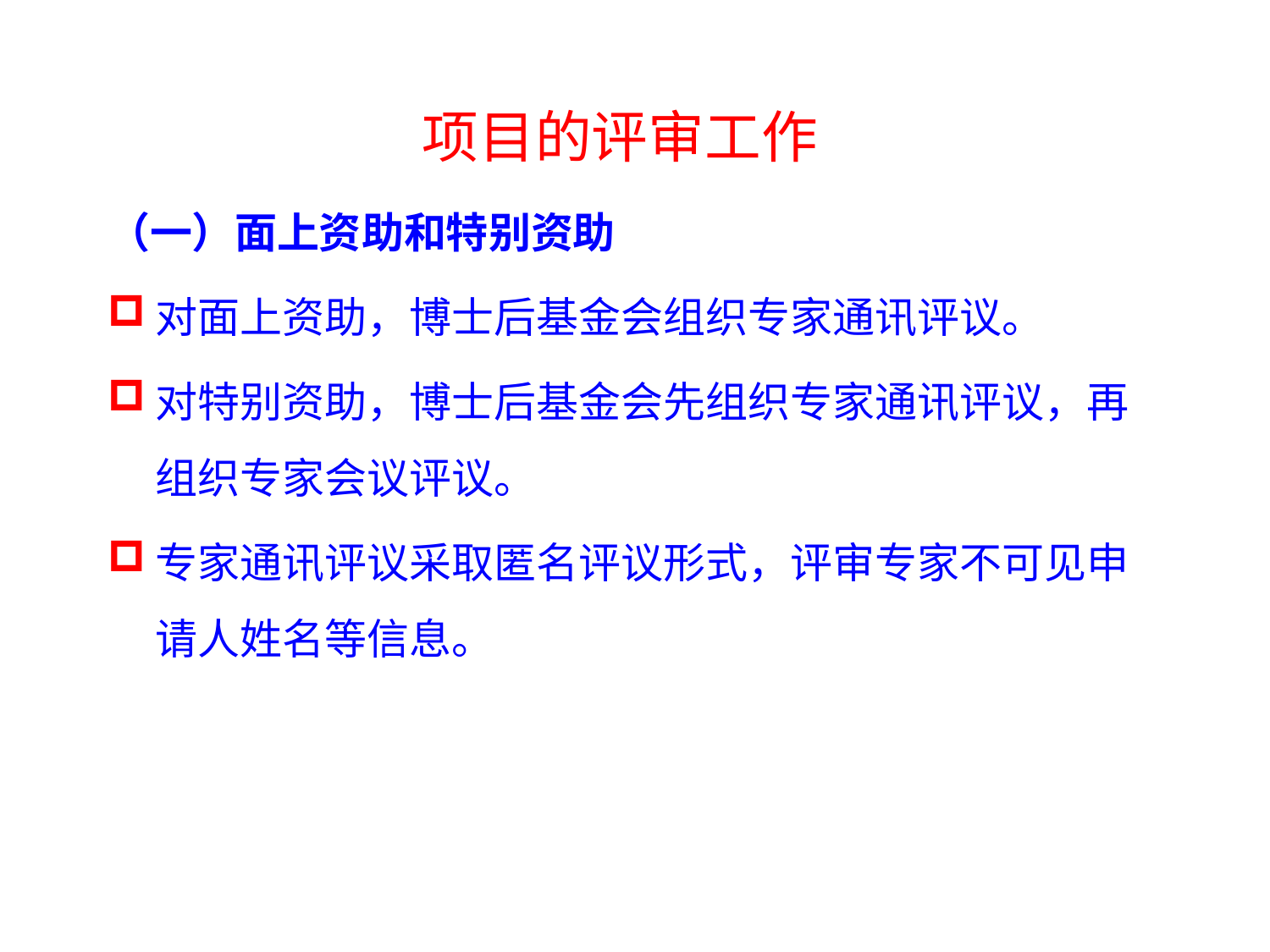

# 项目的评审工作
（一）面上资助和特别资助
对面上资助，博士后基金会组织专家通讯评议。
对特别资助，博士后基金会先组织专家通讯评议，再组织专家会议评议。
专家通讯评议采取匿名评议形式，评审专家不可见申请人姓名等信息。